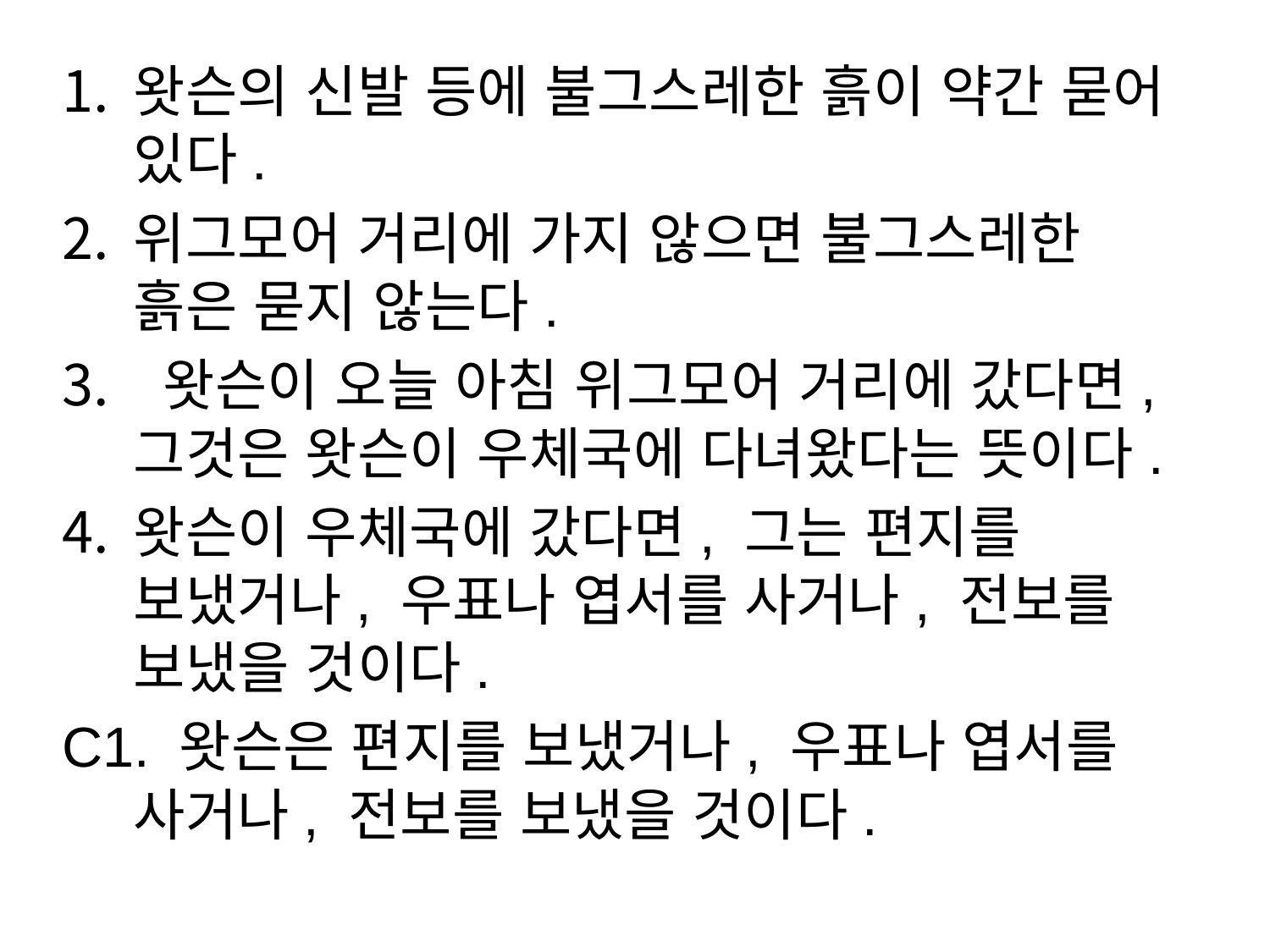

왓슨의 신발 등에 불그스레한 흙이 약간 묻어 있다.
위그모어 거리에 가지 않으면 불그스레한 흙은 묻지 않는다.
 왓슨이 오늘 아침 위그모어 거리에 갔다면, 그것은 왓슨이 우체국에 다녀왔다는 뜻이다.
왓슨이 우체국에 갔다면, 그는 편지를 보냈거나, 우표나 엽서를 사거나, 전보를 보냈을 것이다.
C1. 왓슨은 편지를 보냈거나, 우표나 엽서를 사거나, 전보를 보냈을 것이다.